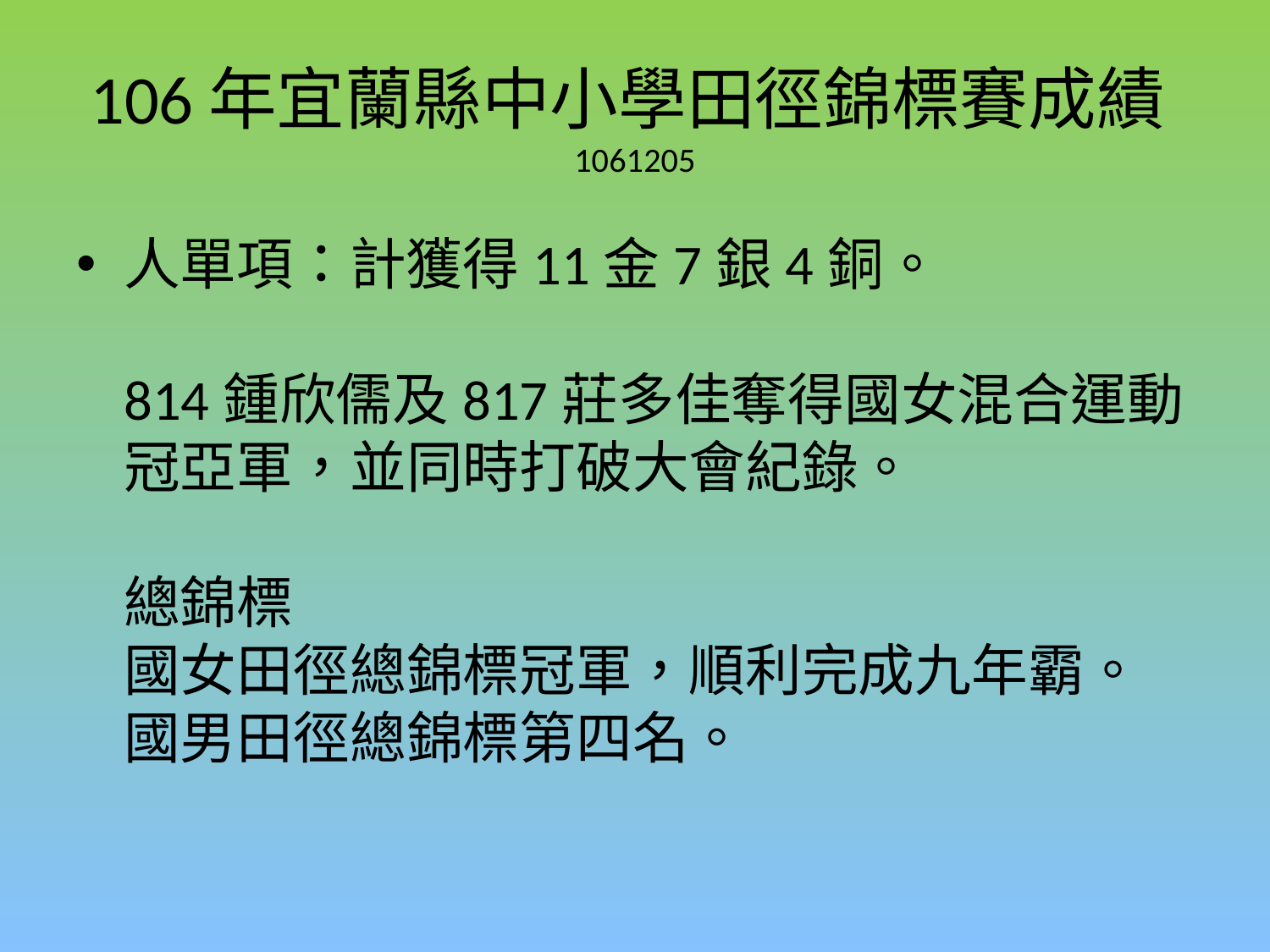

# 106年宜蘭縣中小學田徑錦標賽成績1061205
人單項：計獲得11金7銀4銅。
814鍾欣儒及817莊多佳奪得國女混合運動冠亞軍，並同時打破大會紀錄。
總錦標
國女田徑總錦標冠軍，順利完成九年霸。
國男田徑總錦標第四名。